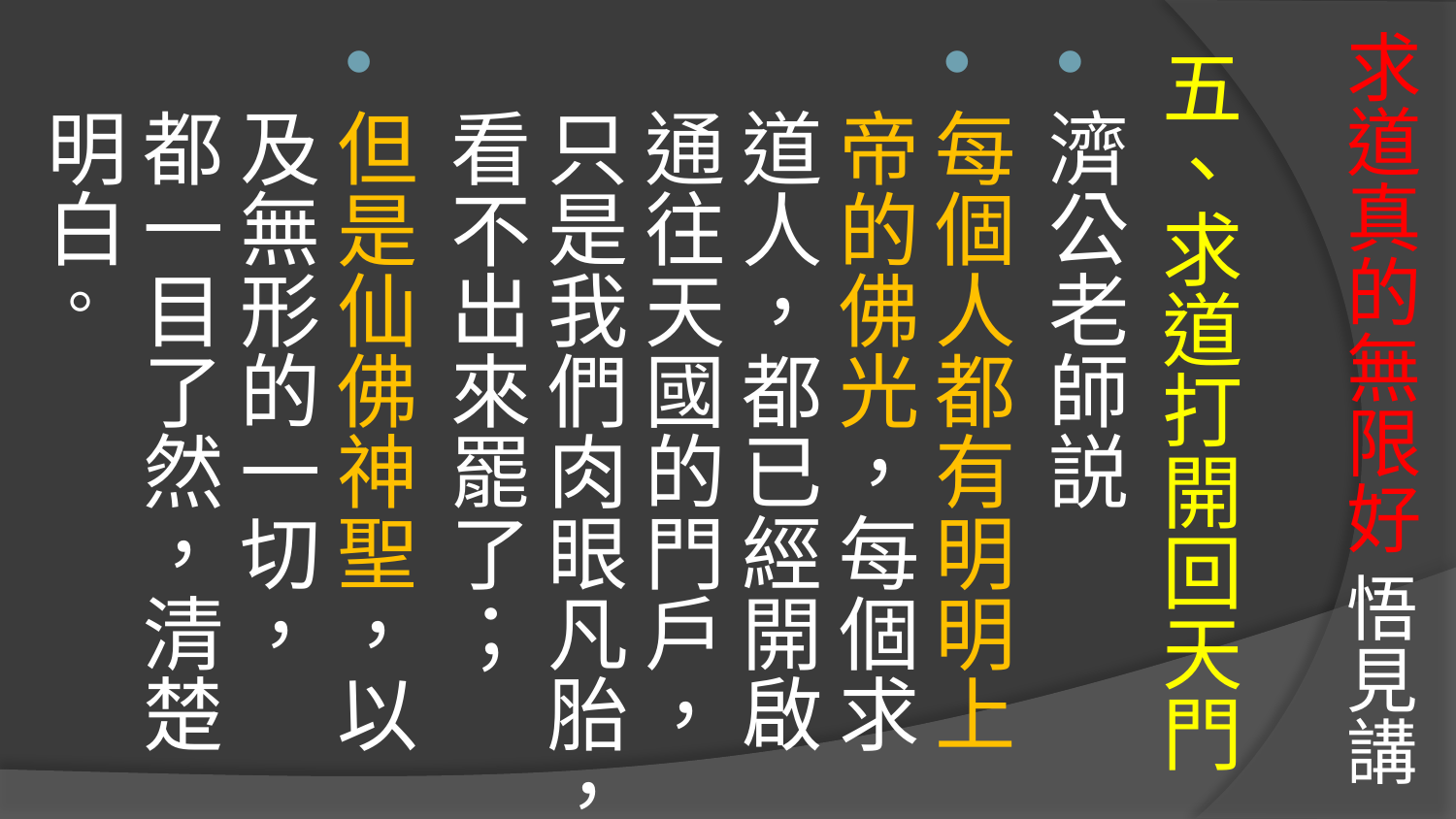

# 求道真的無限好 悟見講
五、求道打開回天門
濟公老師説
每個人都有明明上帝的佛光，每個求道人，都已經開啟通往天國的門戶，只是我們肉眼凡胎，看不出來罷了；
但是仙佛神聖，以及無形的一切，
都一目了然，清楚明白。